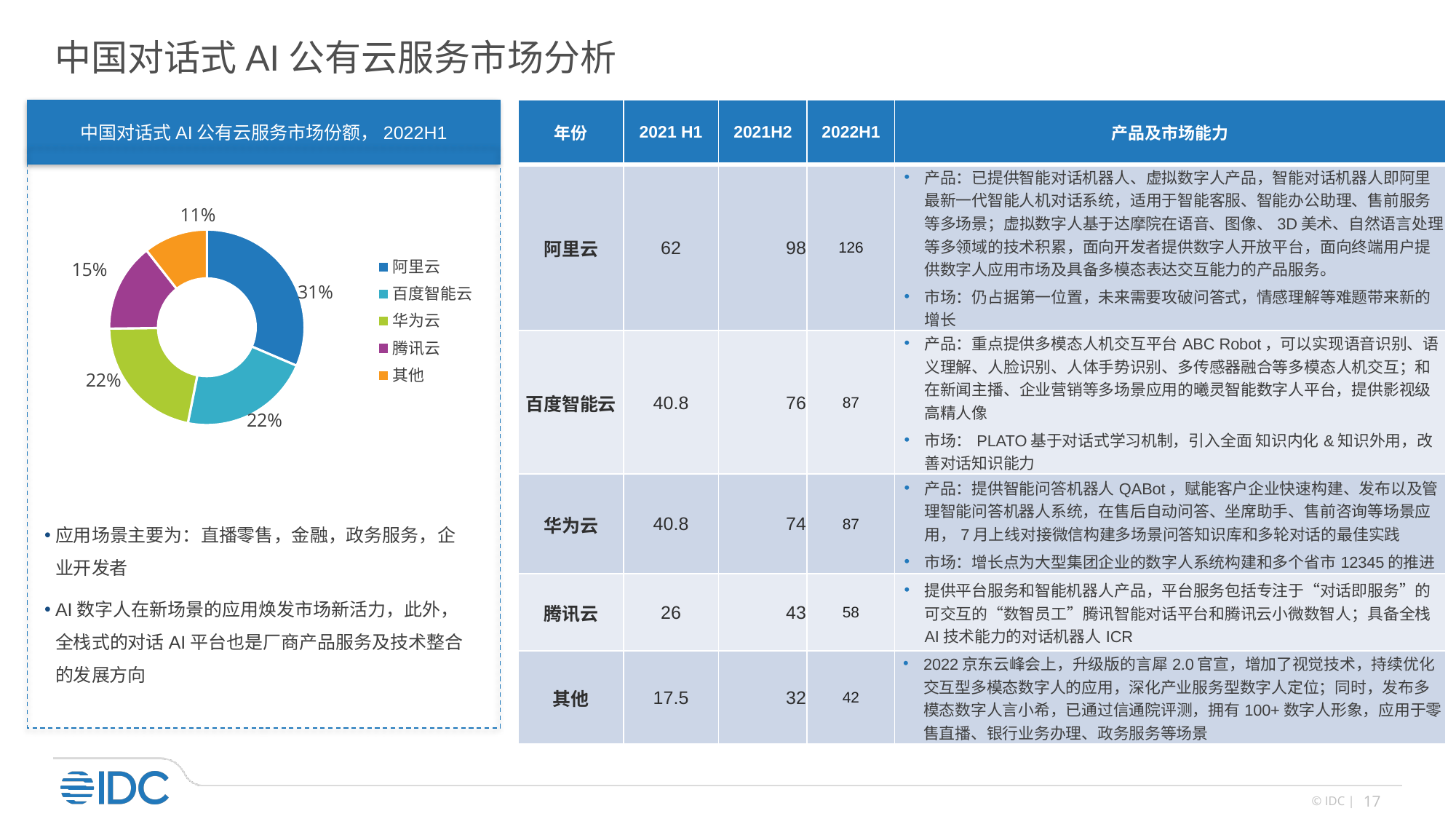

中国对话式AI公有云服务市场分析
中国对话式AI公有云服务市场份额，2022H1
| 年份 | 2021 H1 | 2021H2 | 2022H1 | 产品及市场能力 |
| --- | --- | --- | --- | --- |
| 阿里云 | 62 | 98 | 126 | 产品：已提供智能对话机器人、虚拟数字人产品，智能对话机器人即阿里最新一代智能人机对话系统，适用于智能客服、智能办公助理、售前服务等多场景；虚拟数字人基于达摩院在语音、图像、3D美术、自然语言处理等多领域的技术积累，面向开发者提供数字人开放平台，面向终端用户提供数字人应用市场及具备多模态表达交互能力的产品服务。 市场：仍占据第一位置，未来需要攻破问答式，情感理解等难题带来新的增长 |
| 百度智能云 | 40.8 | 76 | 87 | 产品：重点提供多模态人机交互平台ABC Robot，可以实现语音识别、语义理解、人脸识别、人体手势识别、多传感器融合等多模态人机交互；和在新闻主播、企业营销等多场景应用的曦灵智能数字人平台，提供影视级高精人像 市场：PLATO基于对话式学习机制，引入全面 知识内化&知识外用，改善对话知识能力 |
| 华为云 | 40.8 | 74 | 87 | 产品：提供智能问答机器人QABot，赋能客户企业快速构建、发布以及管理智能问答机器人系统，在售后自动问答、坐席助手、售前咨询等场景应用，7月上线对接微信构建多场景问答知识库和多轮对话的最佳实践 市场：增长点为大型集团企业的数字人系统构建和多个省市12345的推进 |
| 腾讯云 | 26 | 43 | 58 | 提供平台服务和智能机器人产品，平台服务包括专注于“对话即服务”的可交互的“数智员工”腾讯智能对话平台和腾讯云小微数智人；具备全栈AI技术能力的对话机器人ICR |
| 其他 | 17.5 | 32 | 42 | 2022京东云峰会上，升级版的言犀2.0官宣，增加了视觉技术，持续优化交互型多模态数字人的应用，深化产业服务型数字人定位；同时，发布多模态数字人言小希，已通过信通院评测，拥有100+数字人形象，应用于零售直播、银行业务办理、政务服务等场景 |

### Chart

| Category | 2021H1 |
|---|---|
| 阿里云 | 0.31434222502275433 |
| 百度智能云 | 0.21689370980486294 |
| 华为云 | 0.21655614566767686 |
| 腾讯云 | 0.14625028755463537 |
| 其他 | 0.1059576319500705 |
应用场景主要为：直播零售，金融，政务服务，企业开发者
AI数字人在新场景的应用焕发市场新活力，此外，全栈式的对话AI平台也是厂商产品服务及技术整合的发展方向